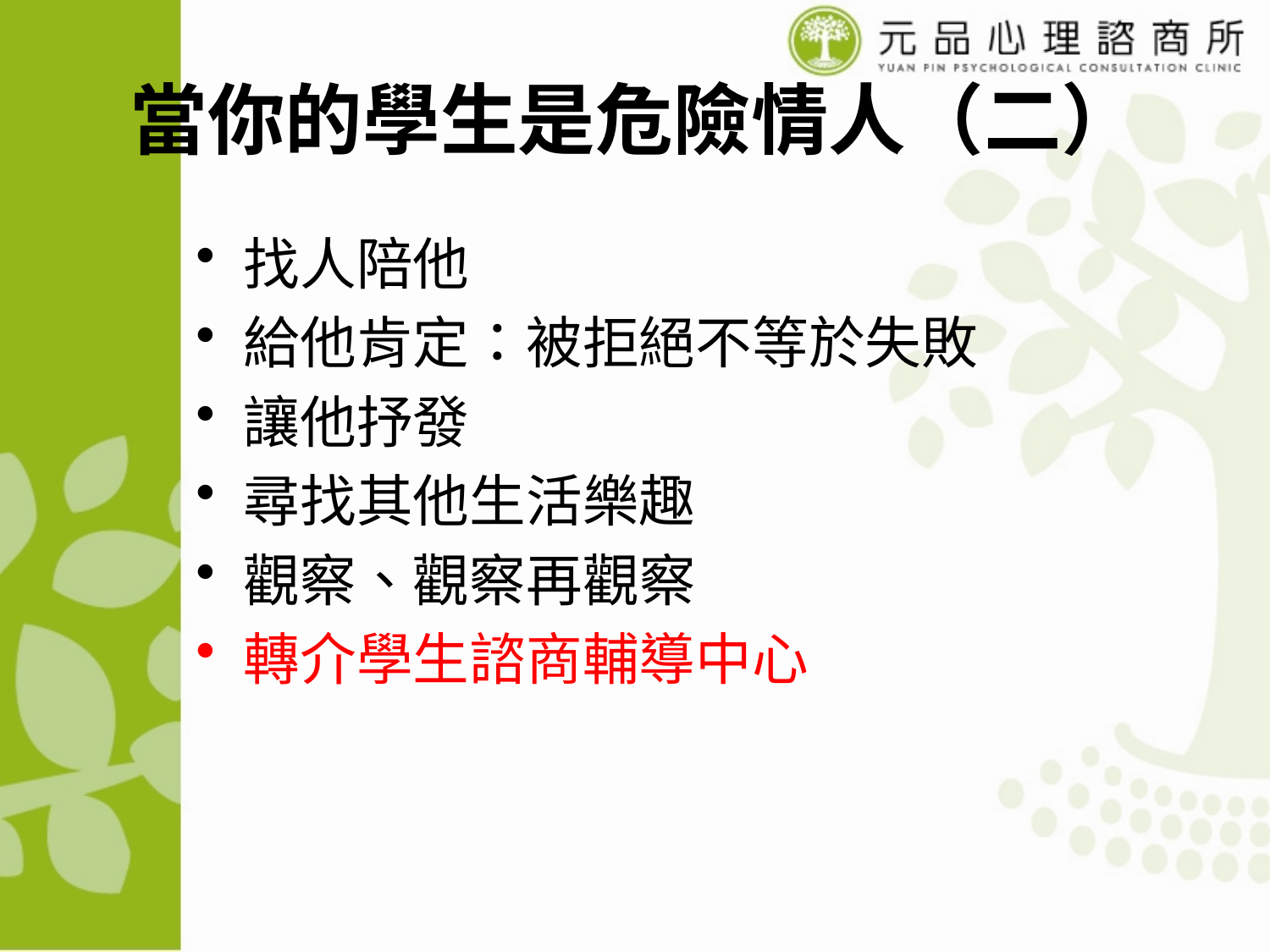

# 當你的學生是危險情人（二）
找人陪他
給他肯定：被拒絕不等於失敗
讓他抒發
尋找其他生活樂趣
觀察、觀察再觀察
轉介學生諮商輔導中心